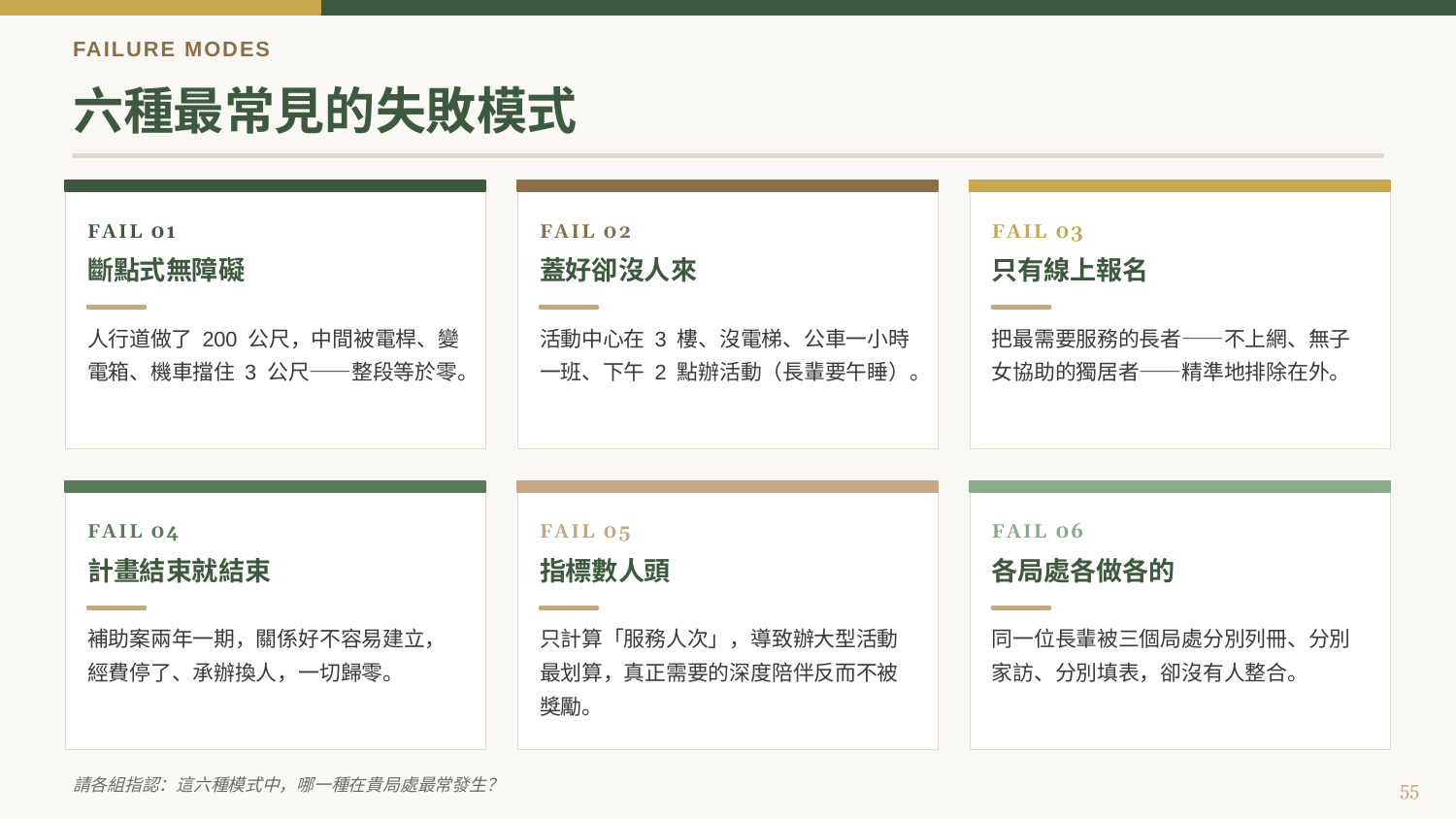

FAILURE MODES
六種最常見的失敗模式

FAIL 01
FAIL 02
FAIL 03
斷點式無障礙
蓋好卻沒人來
只有線上報名

人行道做了 200 公尺，中間被電桿、變電箱、機車擋住 3 公尺——整段等於零。
活動中心在 3 樓、沒電梯、公車一小時一班、下午 2 點辦活動（長輩要午睡）。
把最需要服務的長者——不上網、無子女協助的獨居者——精準地排除在外。

FAIL 04
FAIL 05
FAIL 06
計畫結束就結束
指標數人頭
各局處各做各的

補助案兩年一期，關係好不容易建立，經費停了、承辦換人，一切歸零。
只計算「服務人次」，導致辦大型活動最划算，真正需要的深度陪伴反而不被獎勵。
同一位長輩被三個局處分別列冊、分別家訪、分別填表，卻沒有人整合。
請各組指認：這六種模式中，哪一種在貴局處最常發生？
55